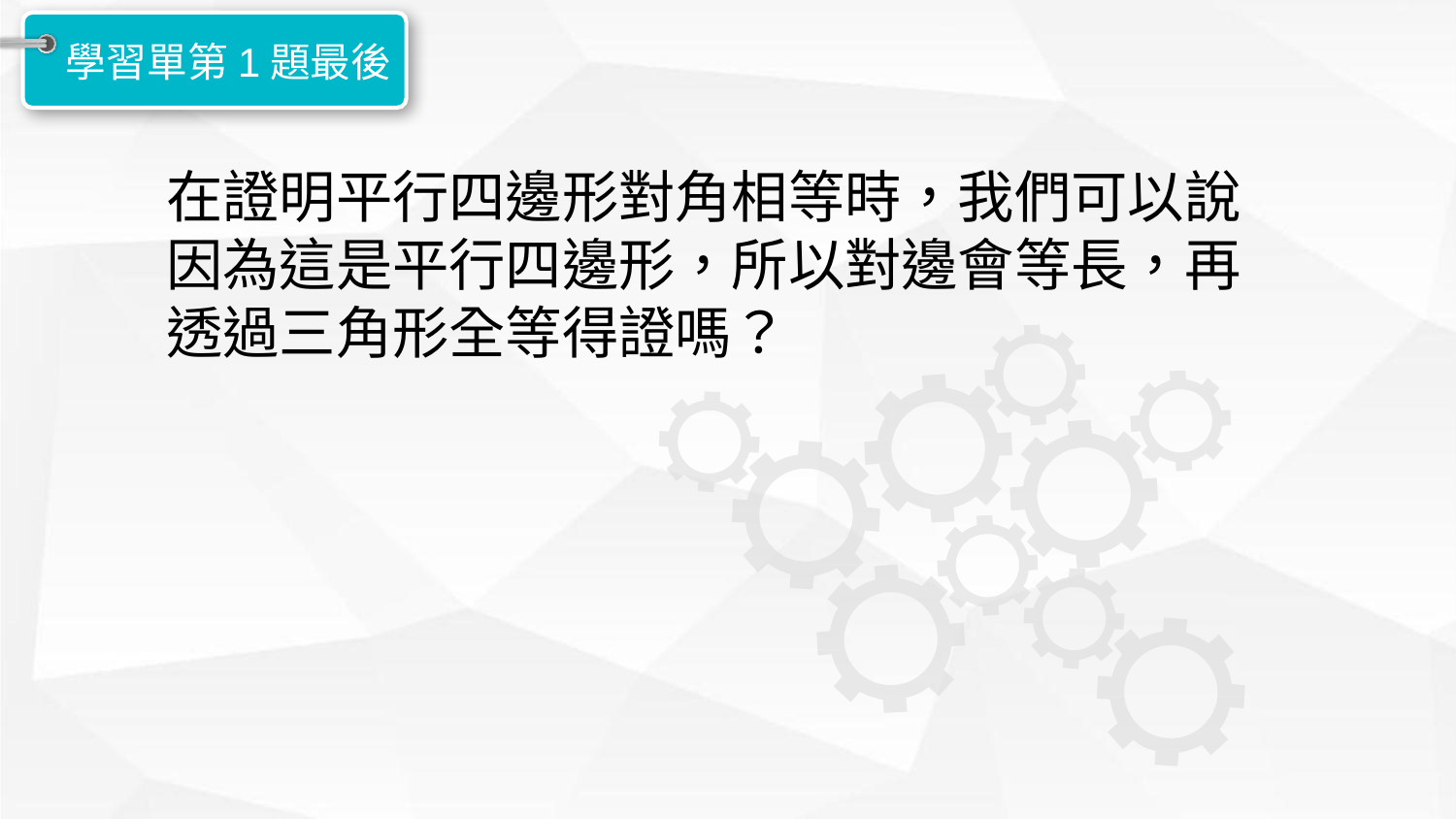

學習單第1題最後

在證明平行四邊形對角相等時，我們可以說因為這是平行四邊形，所以對邊會等長，再透過三角形全等得證嗎？